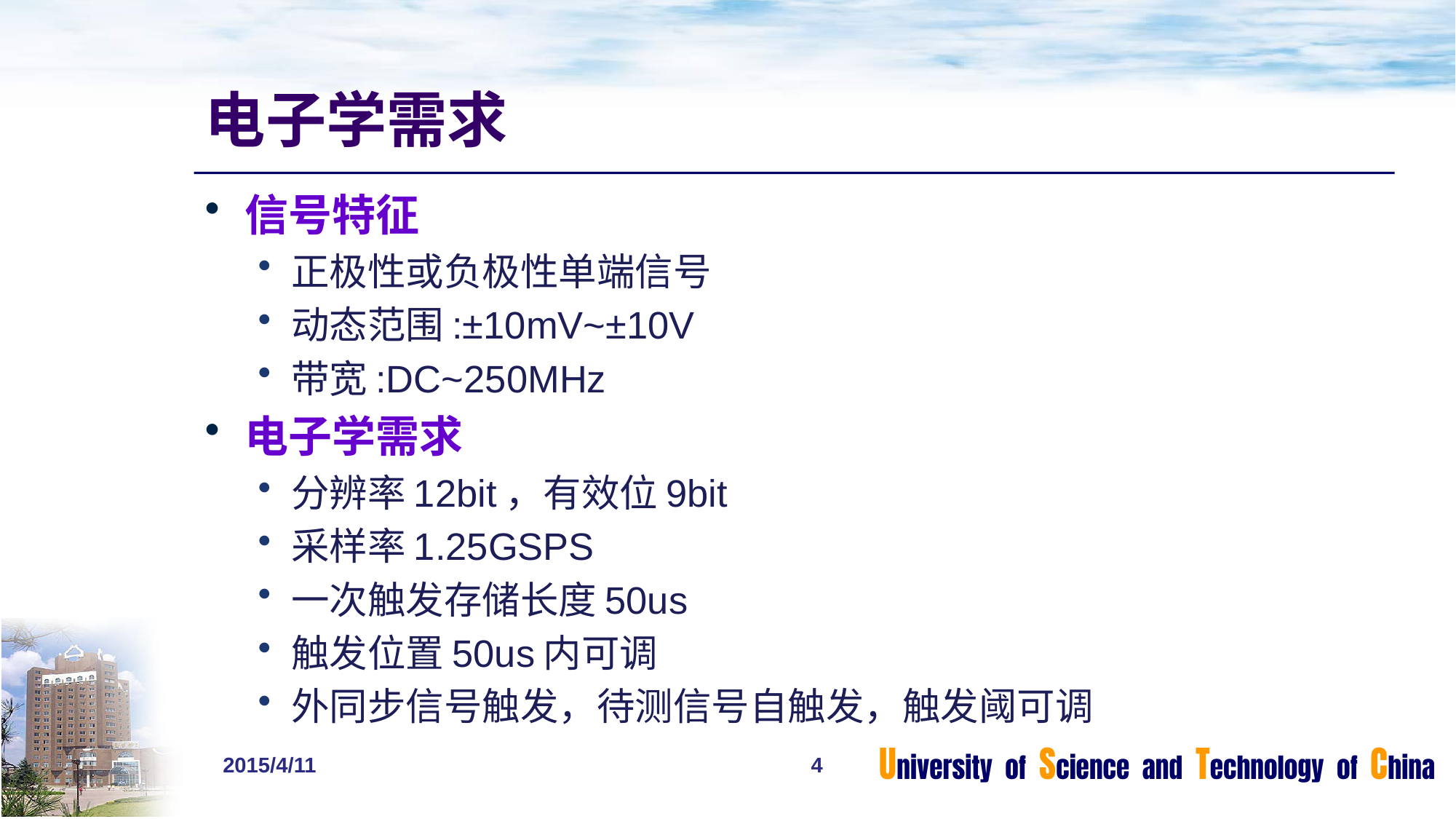

# 电子学需求
信号特征
正极性或负极性单端信号
动态范围:±10mV~±10V
带宽:DC~250MHz
电子学需求
分辨率12bit，有效位9bit
采样率1.25GSPS
一次触发存储长度50us
触发位置50us内可调
外同步信号触发，待测信号自触发，触发阈可调
2015/4/11
4